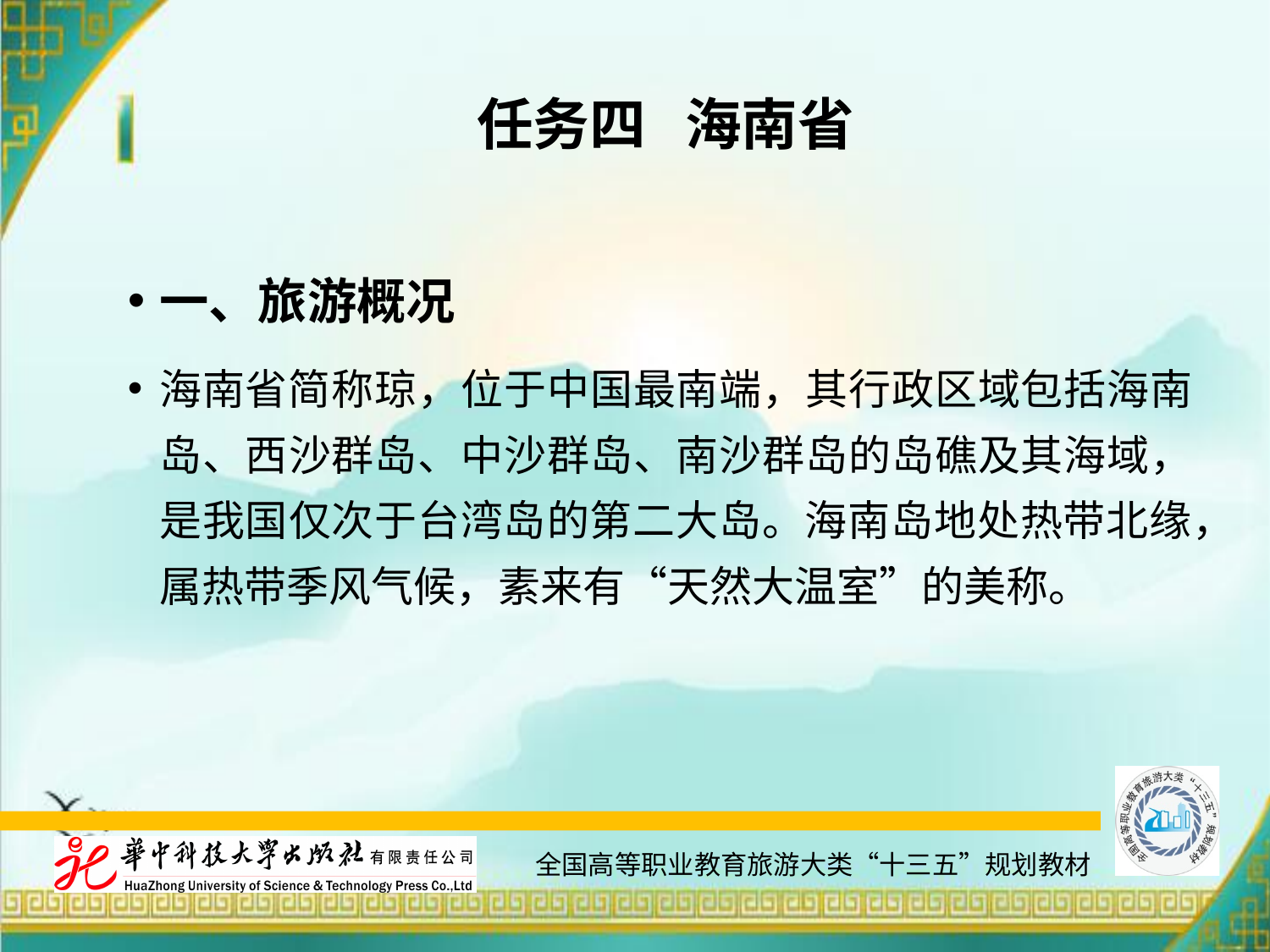

# 任务四   海南省
一、旅游概况
海南省简称琼，位于中国最南端，其行政区域包括海南岛、西沙群岛、中沙群岛、南沙群岛的岛礁及其海域，是我国仅次于台湾岛的第二大岛。海南岛地处热带北缘，属热带季风气候，素来有“天然大温室”的美称。